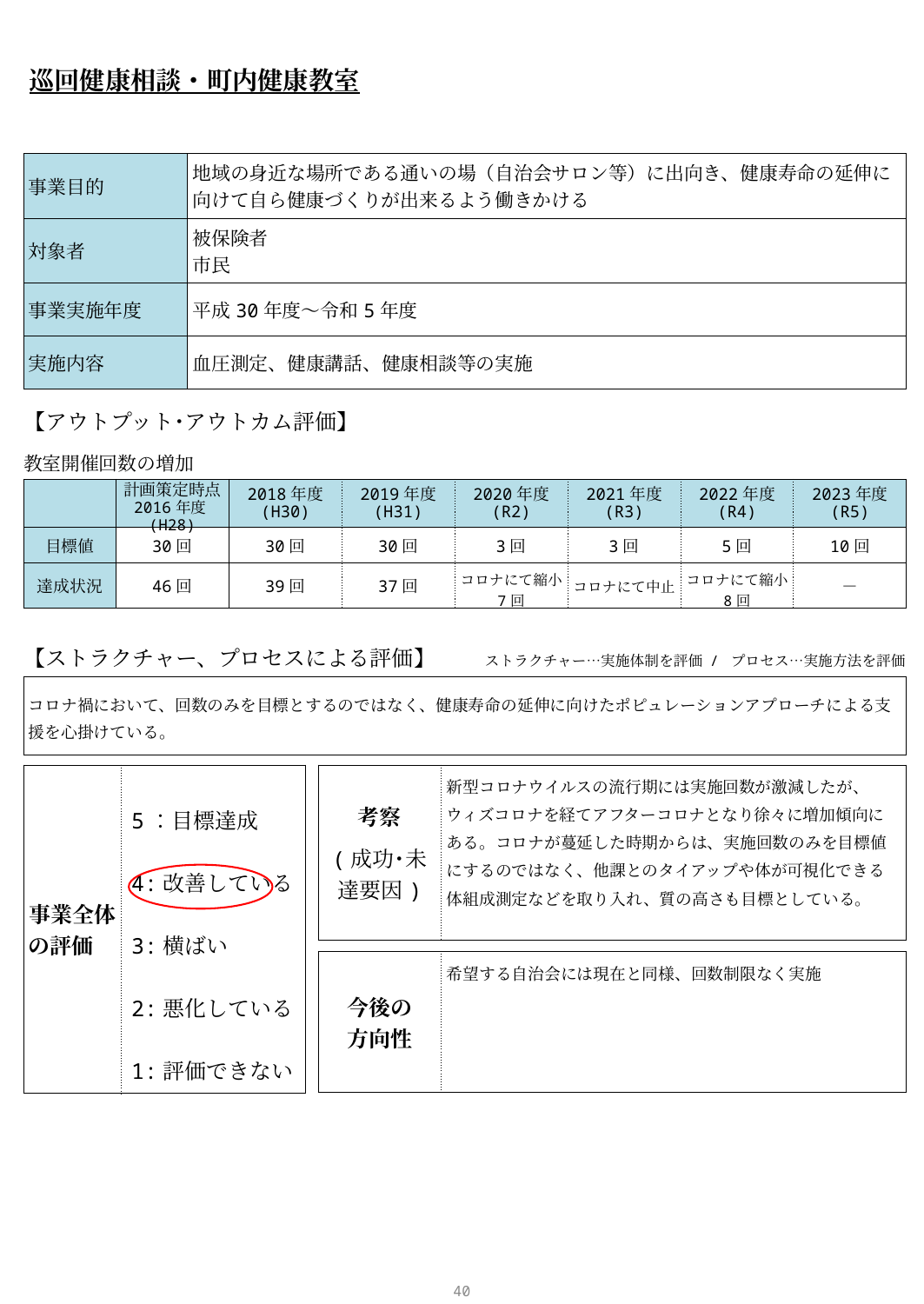

巡回健康相談・町内健康教室
| 事業目的 | 地域の身近な場所である通いの場（自治会サロン等）に出向き、健康寿命の延伸に向けて自ら健康づくりが出来るよう働きかける |
| --- | --- |
| 対象者 | 被保険者 市民 |
| 事業実施年度 | 平成30年度～令和5年度 |
| 実施内容 | 血圧測定、健康講話、健康相談等の実施 |
【アウトプット･アウトカム評価】
教室開催回数の増加
|  | 計画策定時点 2016年度(H28) | 2018年度 (H30) | 2019年度 (H31) | 2020年度 (R2) | 2021年度 (R3) | 2022年度 (R4) | 2023年度 (R5) |
| --- | --- | --- | --- | --- | --- | --- | --- |
| 目標値 | 30回 | 30回 | 30回 | 3回 | 3回 | 5回 | 10回 |
| 達成状況 | 46回 | 39回 | 37回 | コロナにて縮小 7回 | コロナにて中止 | コロナにて縮小 8回 | － |
ストラクチャー…実施体制を評価 / プロセス…実施方法を評価
【ストラクチャー、プロセスによる評価】
| コロナ禍において、回数のみを目標とするのではなく、健康寿命の延伸に向けたポピュレーションアプローチによる支援を心掛けている。 |
| --- |
| 考察 (成功･未達要因) | 新型コロナウイルスの流行期には実施回数が激減したが、ウィズコロナを経てアフターコロナとなり徐々に増加傾向にある。コロナが蔓延した時期からは、実施回数のみを目標値にするのではなく、他課とのタイアップや体が可視化できる体組成測定などを取り入れ、質の高さも目標としている。 |
| --- | --- |
| 事業全体 の評価 | 5：目標達成 4:改善している 3:横ばい 2:悪化している 1:評価できない |
| --- | --- |

| 今後の 方向性 | 希望する自治会には現在と同様、回数制限なく実施 |
| --- | --- |
40